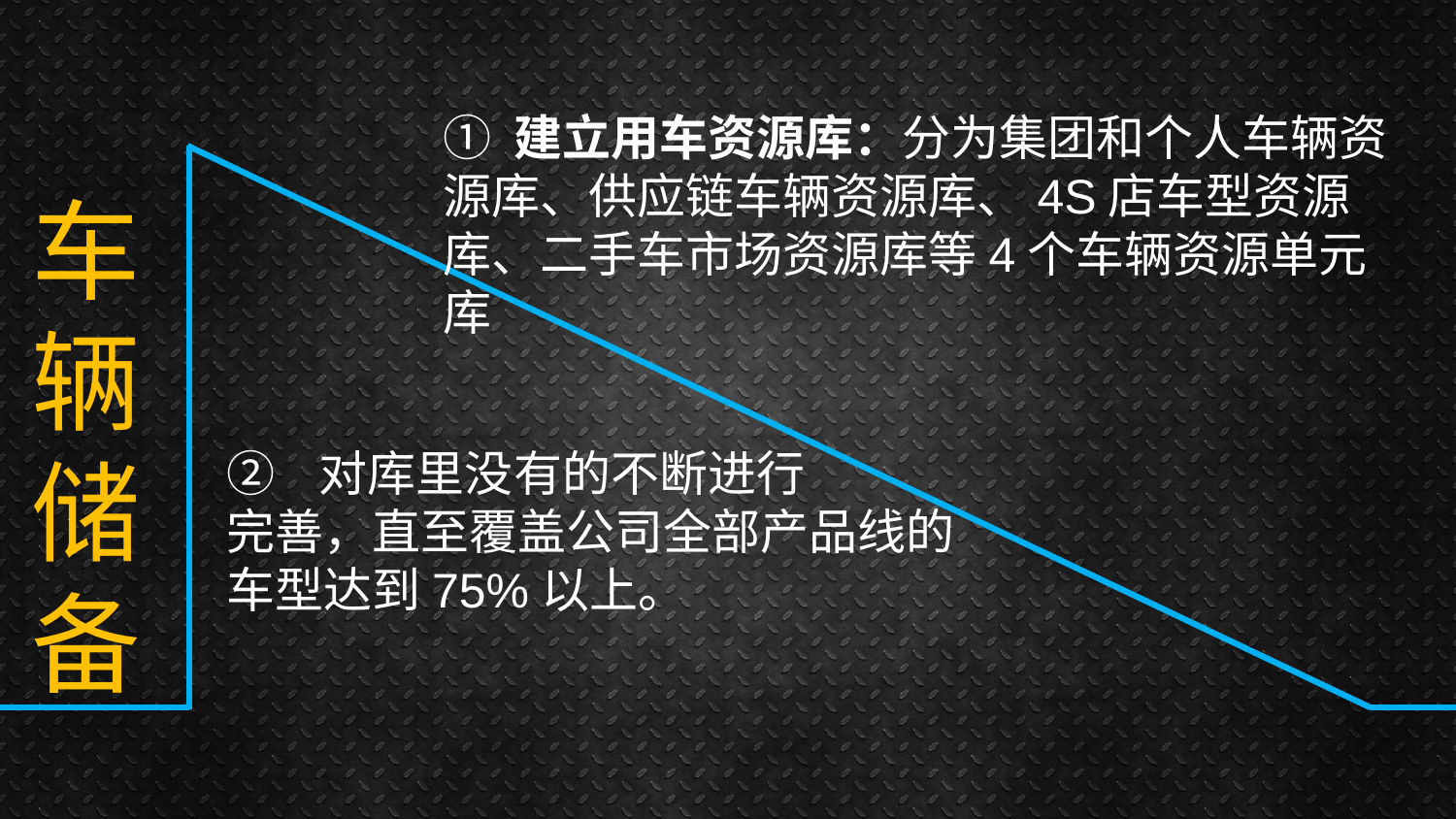

① 建立用车资源库：分为集团和个人车辆资源库、供应链车辆资源库、4S店车型资源库、二手车市场资源库等4个车辆资源单元库
车辆储备
②   对库里没有的不断进行
完善，直至覆盖公司全部产品线的车型达到75%以上。